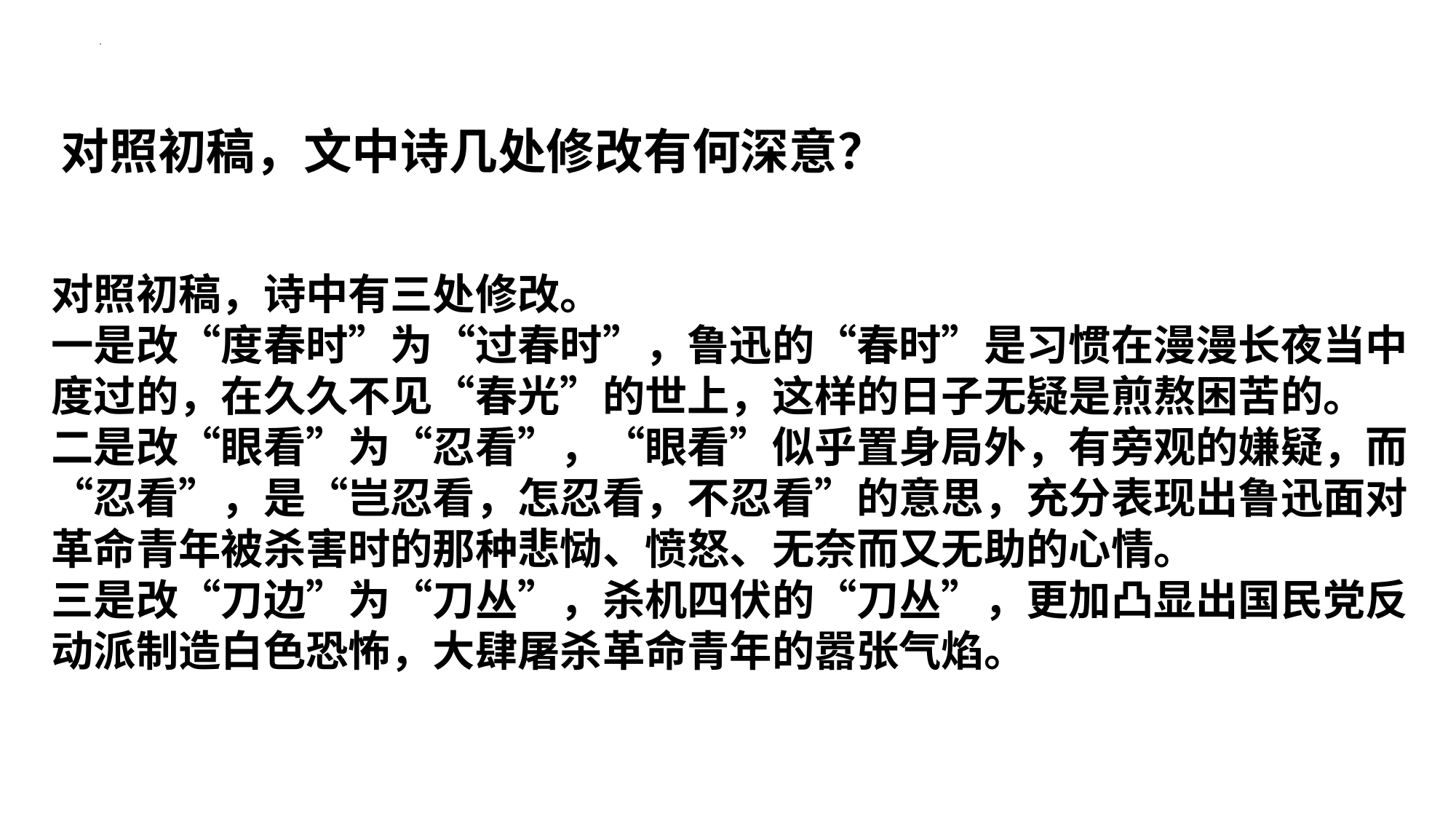

对照初稿，文中诗几处修改有何深意？
对照初稿，诗中有三处修改。
一是改“度春时”为“过春时”，鲁迅的“春时”是习惯在漫漫长夜当中度过的，在久久不见“春光”的世上，这样的日子无疑是煎熬困苦的。
二是改“眼看”为“忍看”，“眼看”似乎置身局外，有旁观的嫌疑，而“忍看”，是“岂忍看，怎忍看，不忍看”的意思，充分表现出鲁迅面对革命青年被杀害时的那种悲恸、愤怒、无奈而又无助的心情。
三是改“刀边”为“刀丛”，杀机四伏的“刀丛”，更加凸显出国民党反动派制造白色恐怖，大肆屠杀革命青年的嚣张气焰。